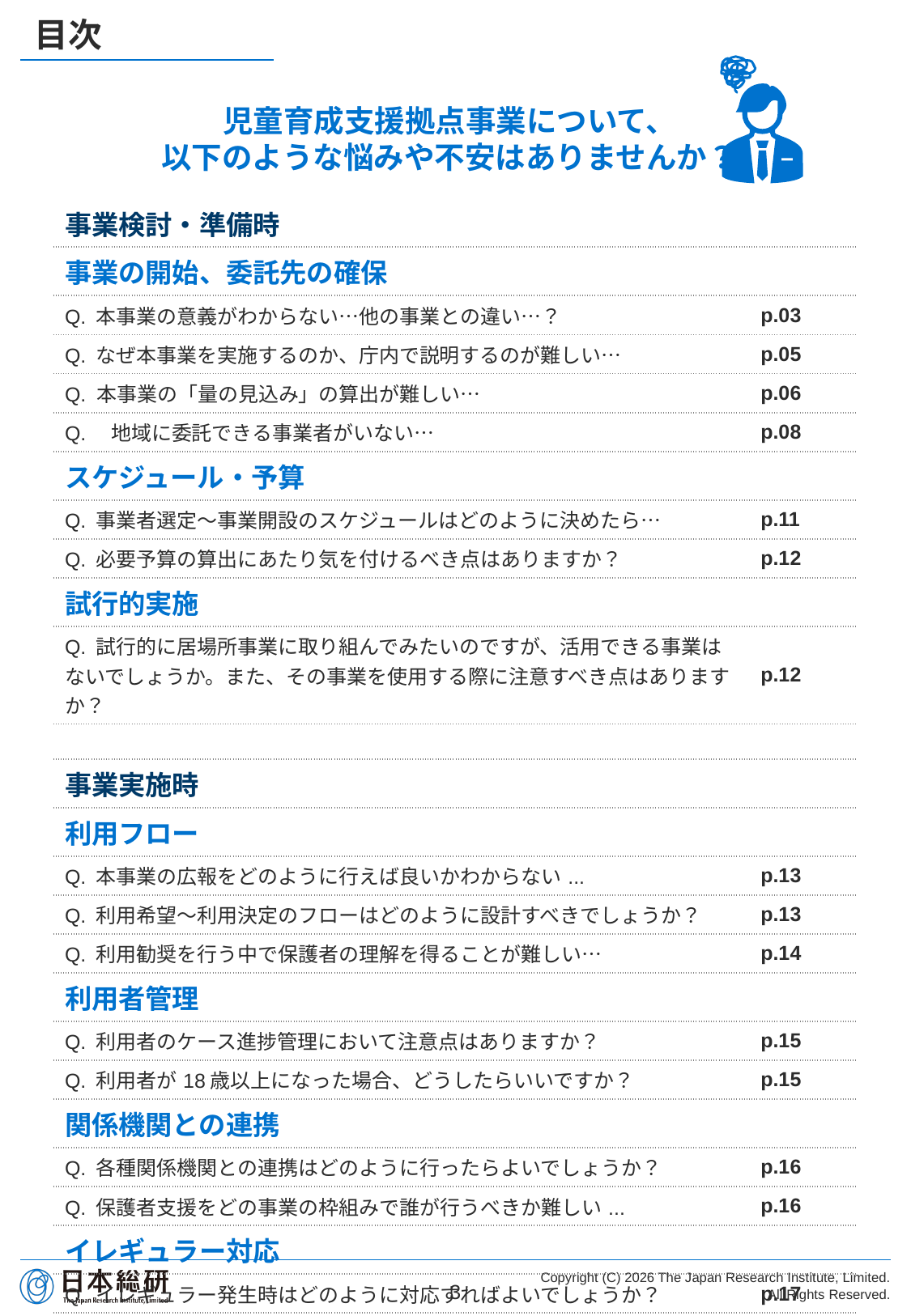

# 目次

児童育成支援拠点事業について、
以下のような悩みや不安はありませんか？
| 事業検討・準備時 |  |
| --- | --- |
| 事業の開始、委託先の確保 |  |
| Q. 本事業の意義がわからない…他の事業との違い…？ | p.03 |
| Q. なぜ本事業を実施するのか、庁内で説明するのが難しい… | p.05 |
| Q. 本事業の「量の見込み」の算出が難しい… | p.06 |
| Q.　地域に委託できる事業者がいない… | p.08 |
| スケジュール・予算 |  |
| Q. 事業者選定～事業開設のスケジュールはどのように決めたら… | p.11 |
| Q. 必要予算の算出にあたり気を付けるべき点はありますか？ | p.12 |
| 試行的実施 |  |
| Q. 試行的に居場所事業に取り組んでみたいのですが、活用できる事業はないでしょうか。また、その事業を使用する際に注意すべき点はありますか？ | p.12 |
|  |  |
| 事業実施時 |  |
| 利用フロー |  |
| Q. 本事業の広報をどのように行えば良いかわからない... | p.13 |
| Q. 利用希望～利用決定のフローはどのように設計すべきでしょうか？ | p.13 |
| Q. 利用勧奨を行う中で保護者の理解を得ることが難しい… | p.14 |
| 利用者管理 |  |
| Q. 利用者のケース進捗管理において注意点はありますか？ | p.15 |
| Q. 利用者が18歳以上になった場合、どうしたらいいですか？ | p.15 |
| 関係機関との連携 |  |
| Q. 各種関係機関との連携はどのように行ったらよいでしょうか？ | p.16 |
| Q. 保護者支援をどの事業の枠組みで誰が行うべきか難しい... | p.16 |
| イレギュラー対応 |  |
| Q. イレギュラー発生時はどのように対応すればよいでしょうか？ | p.17 |